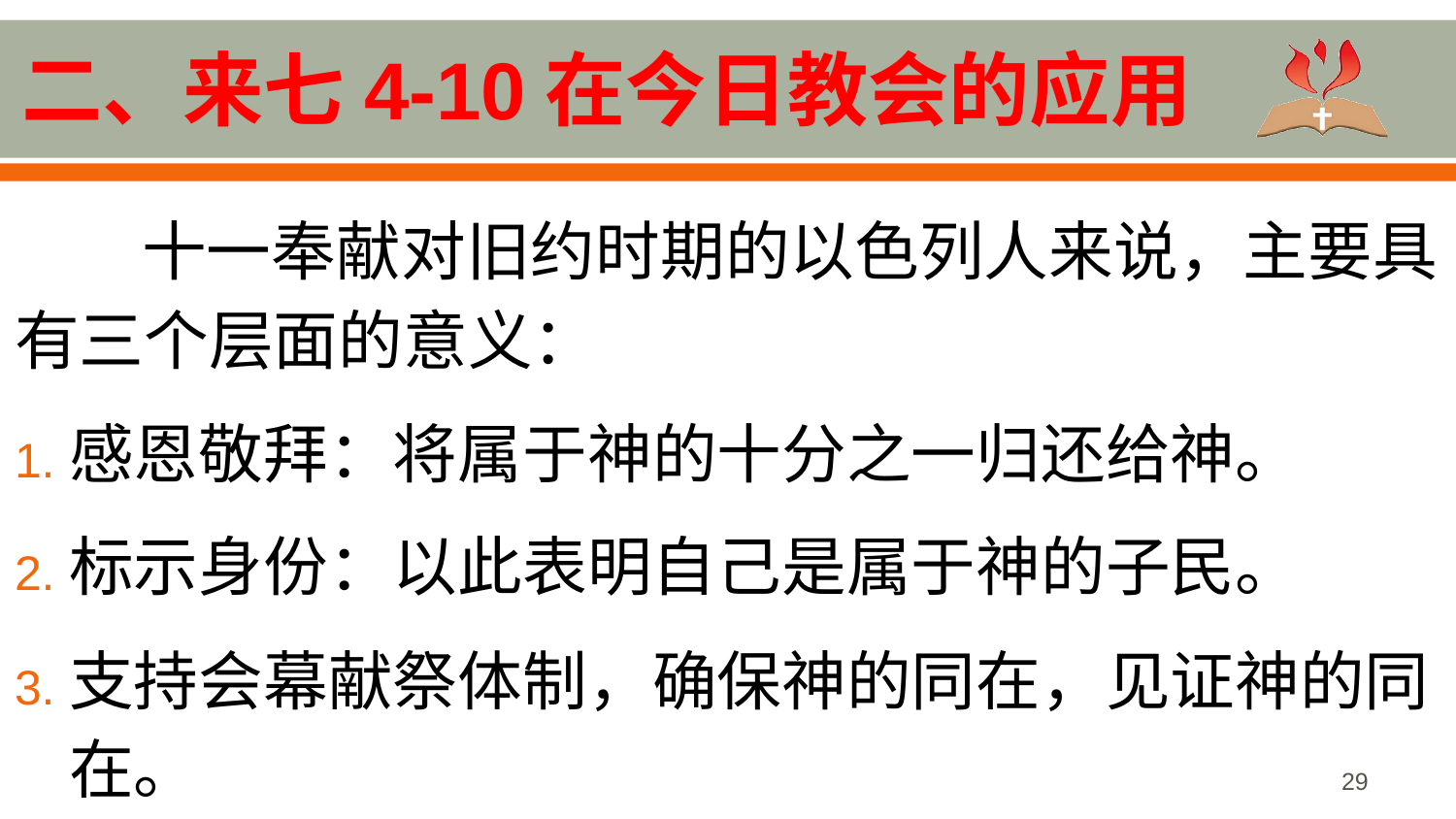

# 二、来七4-10在今日教会的应用
十一奉献对旧约时期的以色列人来说，主要具有三个层面的意义：
感恩敬拜：将属于神的十分之一归还给神。
标示身份：以此表明自己是属于神的子民。
支持会幕献祭体制，确保神的同在，见证神的同在。

29